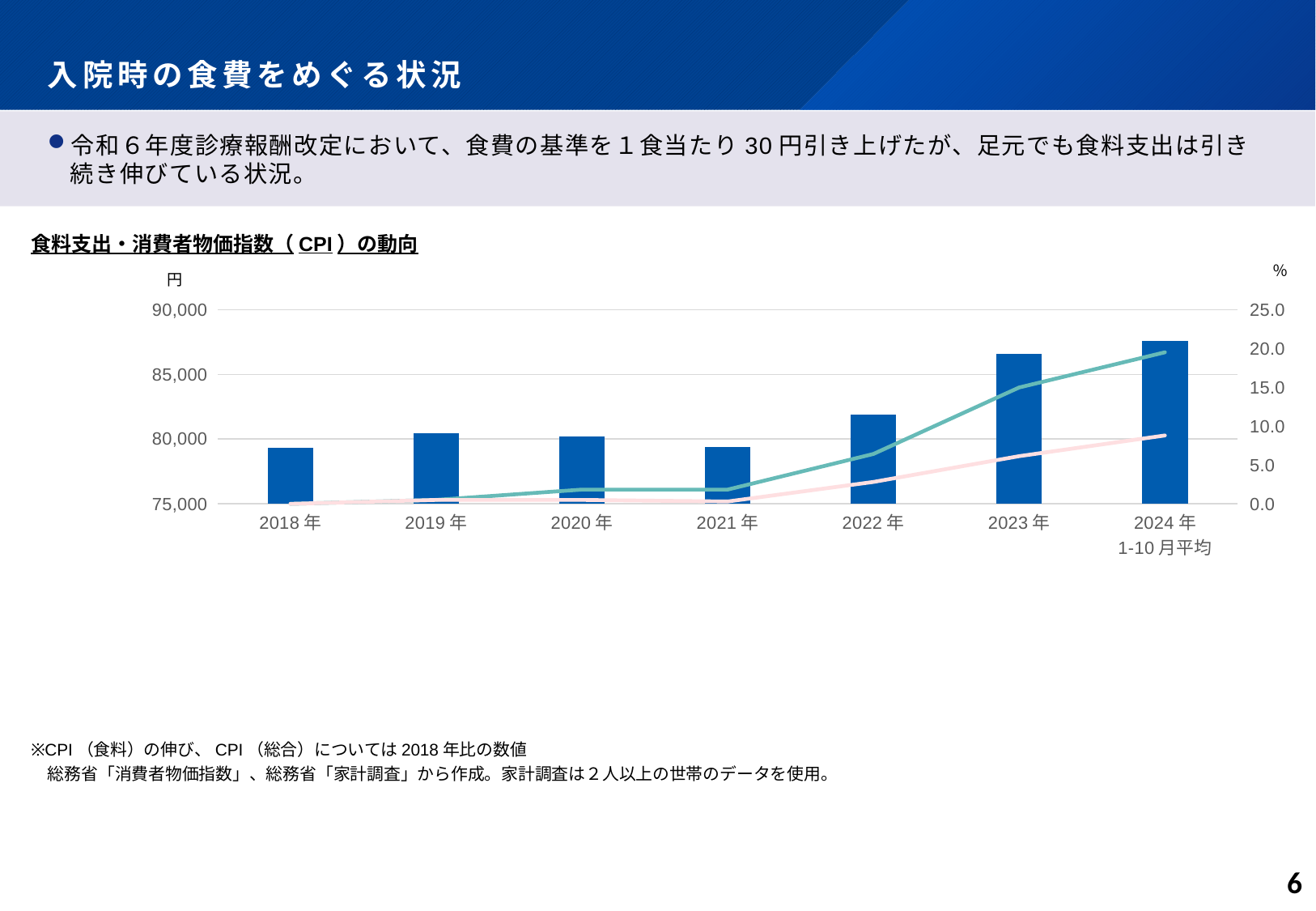

# 入院時の食費をめぐる状況
令和６年度診療報酬改定において、食費の基準を１食当たり30円引き上げたが、足元でも食料支出は引き続き伸びている状況。
食料支出・消費者物価指数（CPI）の動向
％
円

### Chart

| Category | 食料支出(円) | CPI（食料）の伸び(%) | CPI（総合）(%) |
|---|---|---|---|
| 2018年 | 79347.5 | 0.0 | 0.0 |
| 2019年 | 80461.3333333333 | 0.5091649694501044 | 0.5025125628140614 |
| 2020年 | 80197.75 | 1.8329938900203624 | 0.5025125628140614 |
| 2021年 | 79401.0 | 1.8329938900203624 | 0.3015075376884502 |
| 2022年 | 81888.41666666667 | 6.4154786150712795 | 2.8140703517588017 |
| 2023年 | 86554.4166666667 | 14.969450101832994 | 6.130653266331643 |
| 2024年
1-10月平均 | 87562.0 | 19.5 | 8.8 |
※CPI（食料）の伸び、CPI（総合）については2018年比の数値
　総務省「消費者物価指数」、総務省「家計調査」から作成。家計調査は２人以上の世帯のデータを使用。
6